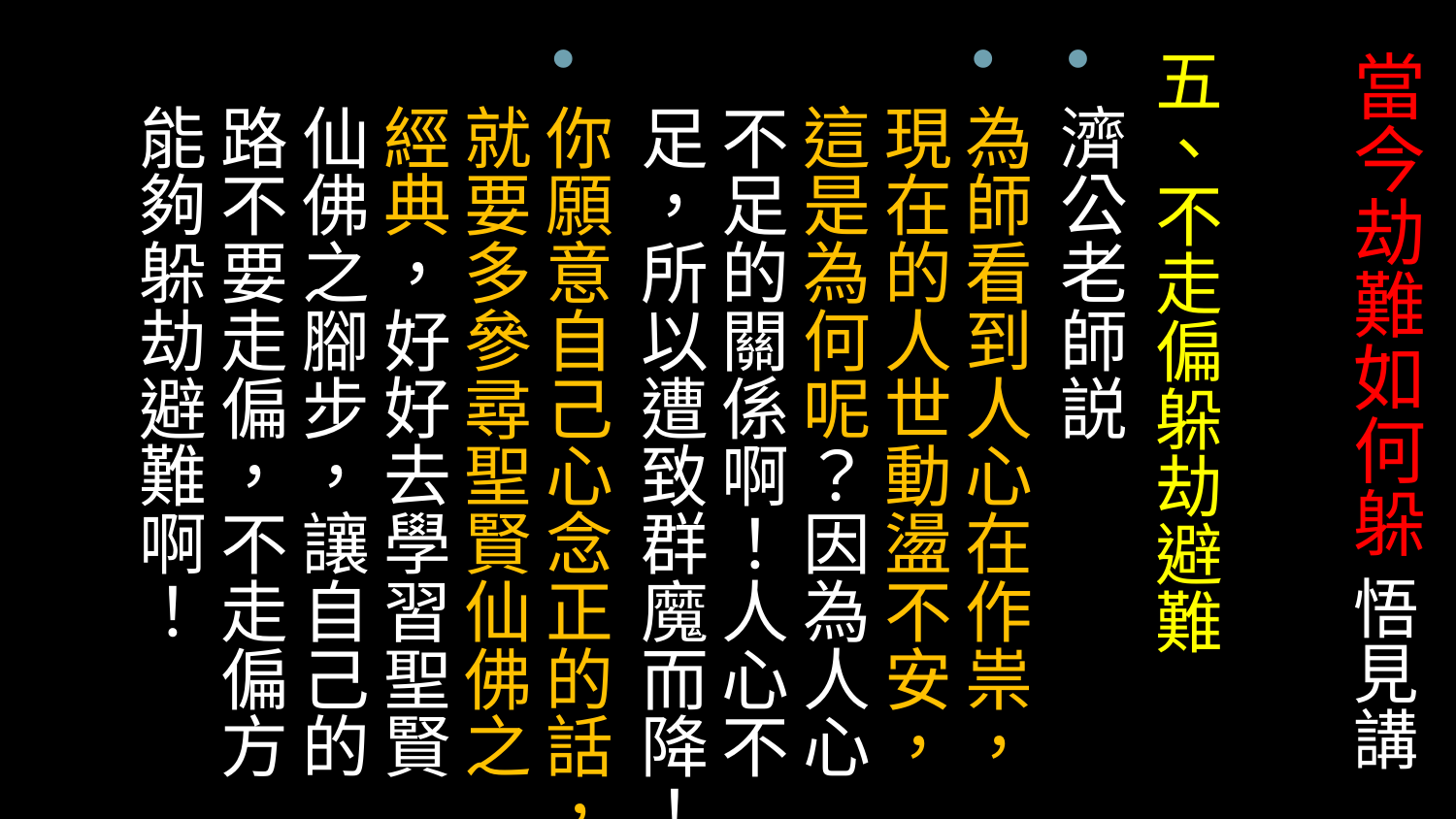

五、不走偏躲劫避難
濟公老師説
為師看到人心在作祟，現在的人世動盪不安，這是為何呢？因為人心不足的關係啊！人心不足，所以遭致群魔而降！
你願意自己心念正的話，就要多參尋聖賢仙佛之經典，好好去學習聖賢仙佛之腳步，讓自己的路不要走偏，不走偏方能夠躲劫避難啊！

# 當今劫難如何躲 悟見講